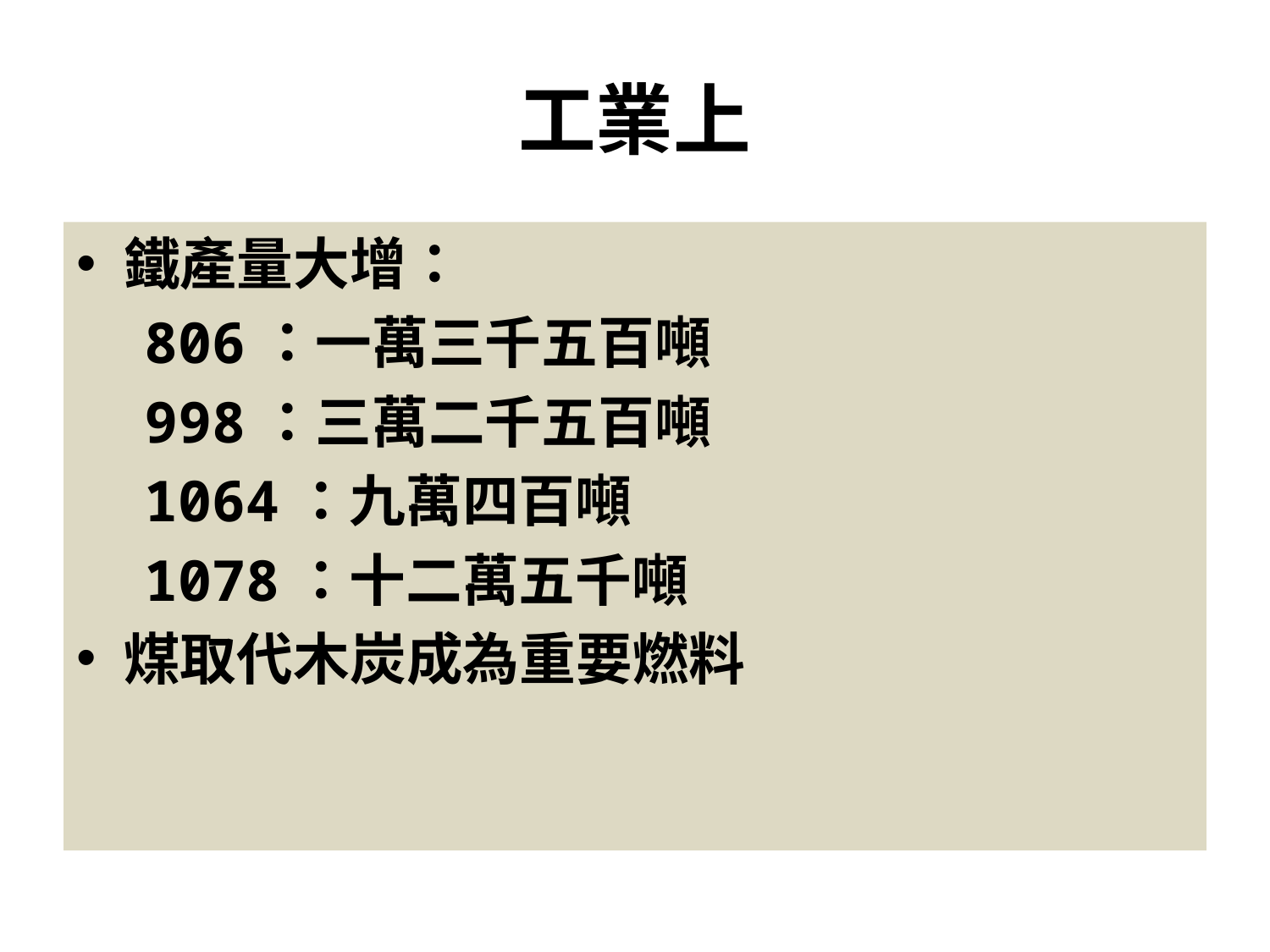

# 工業上
鐵產量大增：
  806：一萬三千五百噸
  998：三萬二千五百噸
  1064：九萬四百噸
  1078：十二萬五千噸
煤取代木炭成為重要燃料